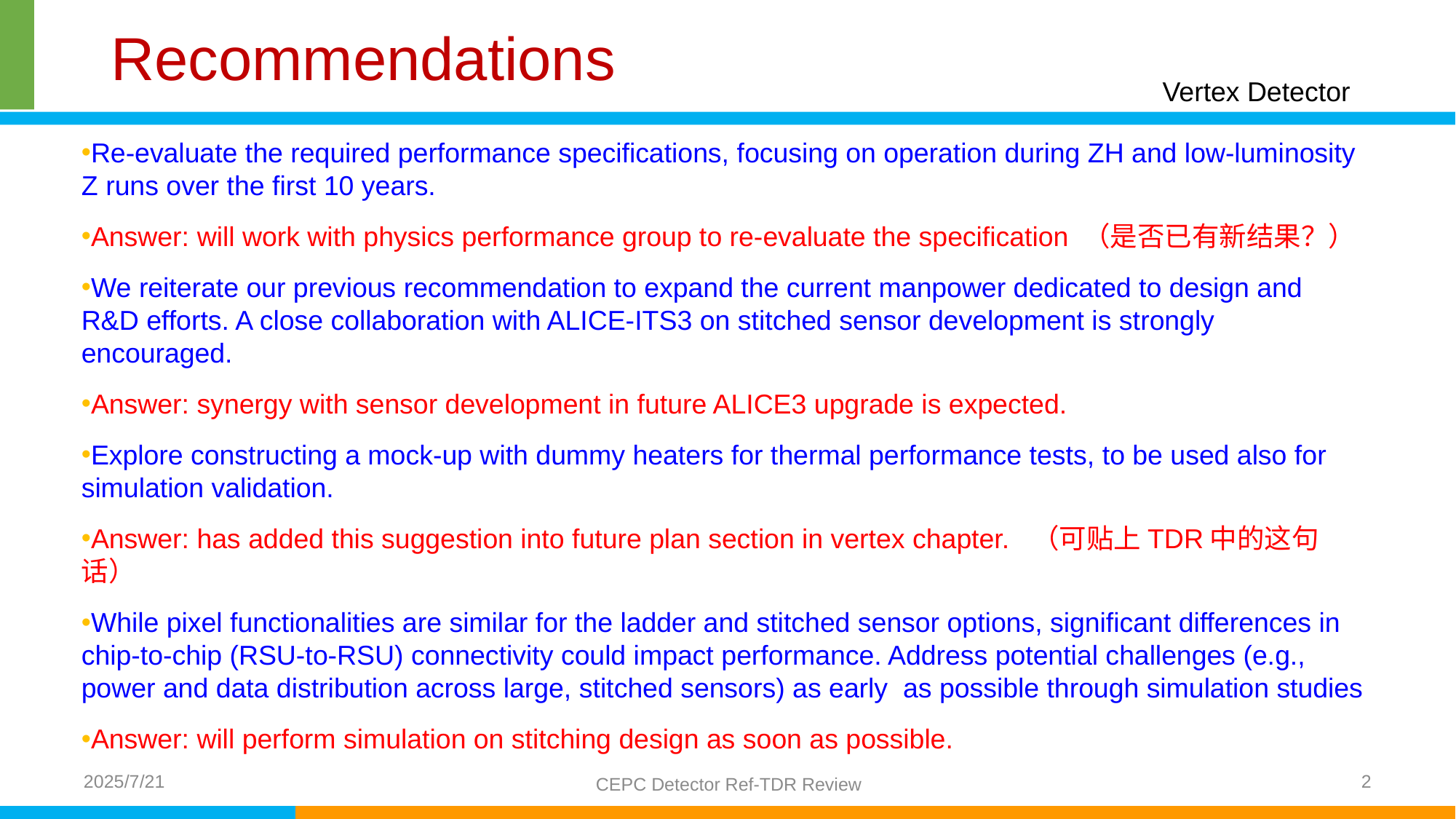

# Recommendations
Vertex Detector
Re-evaluate the required performance specifications, focusing on operation during ZH and low-luminosity Z runs over the first 10 years.
Answer: will work with physics performance group to re-evaluate the specification （是否已有新结果？）
We reiterate our previous recommendation to expand the current manpower dedicated to design and R&D efforts. A close collaboration with ALICE-ITS3 on stitched sensor development is strongly encouraged.
Answer: synergy with sensor development in future ALICE3 upgrade is expected.
Explore constructing a mock-up with dummy heaters for thermal performance tests, to be used also for simulation validation.
Answer: has added this suggestion into future plan section in vertex chapter.  （可贴上TDR中的这句话）
While pixel functionalities are similar for the ladder and stitched sensor options, significant differences in chip-to-chip (RSU-to-RSU) connectivity could impact performance. Address potential challenges (e.g., power and data distribution across large, stitched sensors) as early  as possible through simulation studies
Answer: will perform simulation on stitching design as soon as possible.